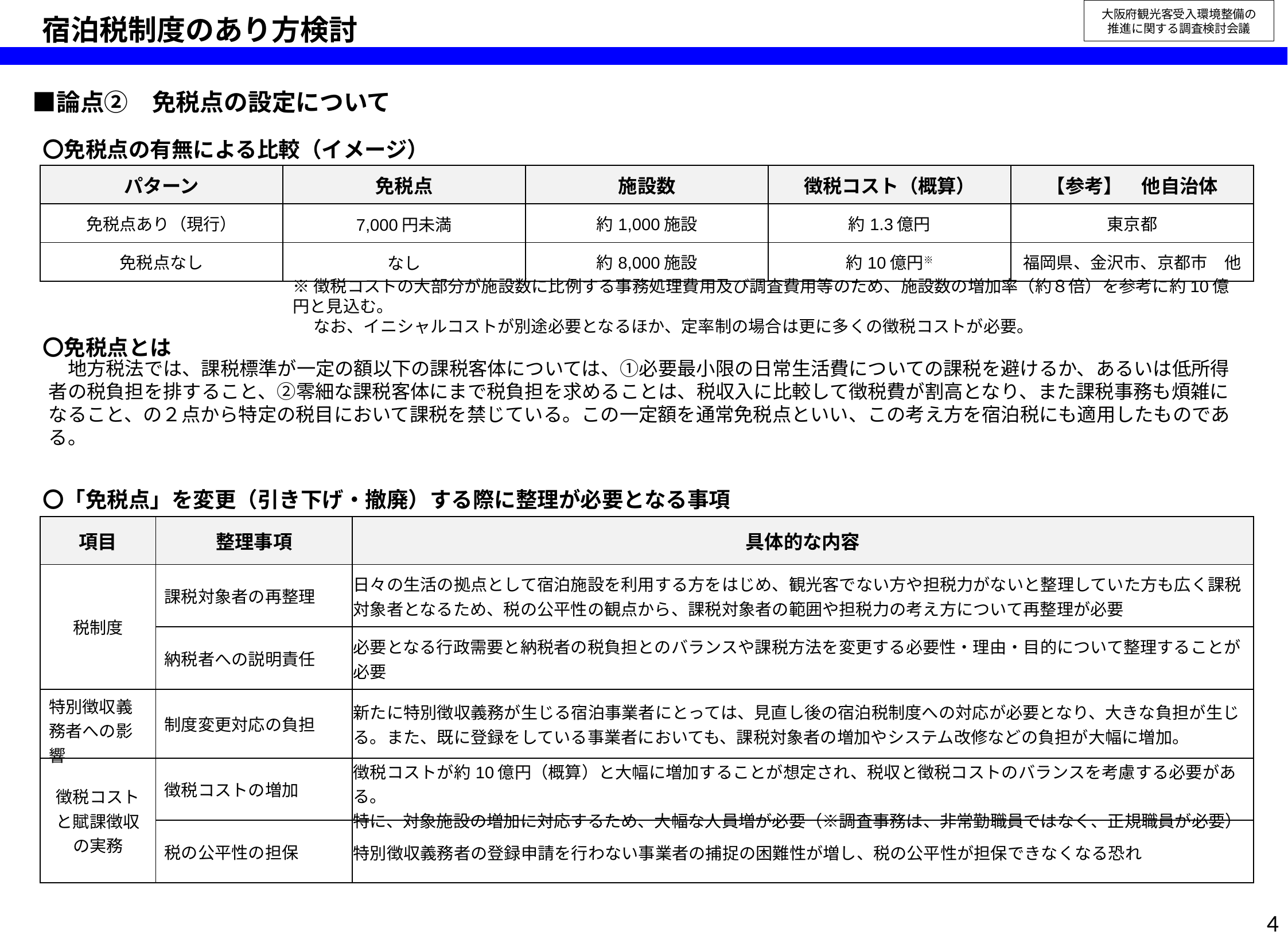

宿泊税制度のあり方検討
大阪府観光客受入環境整備の
推進に関する調査検討会議
　■論点②　免税点の設定について
　〇免税点の有無による比較（イメージ）
| パターン | 免税点 | 施設数 | 徴税コスト（概算） | 【参考】　他自治体 |
| --- | --- | --- | --- | --- |
| 免税点あり（現行） | 7,000円未満 | 約1,000施設 | 約1.3億円 | 東京都 |
| 免税点なし | なし | 約8,000施設 | 約10億円※ | 福岡県、金沢市、京都市　他 |
※徴税コストの大部分が施設数に比例する事務処理費用及び調査費用等のため、施設数の増加率（約８倍）を参考に約10億円と見込む。
　 なお、イニシャルコストが別途必要となるほか、定率制の場合は更に多くの徴税コストが必要。
　〇免税点とは
　地方税法では、課税標準が一定の額以下の課税客体については、①必要最小限の日常生活費についての課税を避けるか、あるいは低所得者の税負担を排すること、②零細な課税客体にまで税負担を求めることは、税収入に比較して徴税費が割高となり、また課税事務も煩雑になること、の２点から特定の税目において課税を禁じている。この一定額を通常免税点といい、この考え方を宿泊税にも適用したものである。
　〇「免税点」を変更（引き下げ・撤廃）する際に整理が必要となる事項
| 項目 | 整理事項 | 具体的な内容 |
| --- | --- | --- |
| 税制度 | 課税対象者の再整理 | 日々の生活の拠点として宿泊施設を利用する方をはじめ、観光客でない方や担税力がないと整理していた方も広く課税対象者となるため、税の公平性の観点から、課税対象者の範囲や担税力の考え方について再整理が必要 |
|  | 納税者への説明責任 | 必要となる行政需要と納税者の税負担とのバランスや課税方法を変更する必要性・理由・目的について整理することが必要 |
| 特別徴収義務者への影響 | 制度変更対応の負担 | 新たに特別徴収義務が生じる宿泊事業者にとっては、見直し後の宿泊税制度への対応が必要となり、大きな負担が生じる。また、既に登録をしている事業者においても、課税対象者の増加やシステム改修などの負担が大幅に増加。 |
| 徴税コストと賦課徴収の実務 | 徴税コストの増加 | 徴税コストが約10億円（概算）と大幅に増加することが想定され、税収と徴税コストのバランスを考慮する必要がある。 特に、対象施設の増加に対応するため、大幅な人員増が必要（※調査事務は、非常勤職員ではなく、正規職員が必要） |
|  | 税の公平性の担保 | 特別徴収義務者の登録申請を行わない事業者の捕捉の困難性が増し、税の公平性が担保できなくなる恐れ |
4